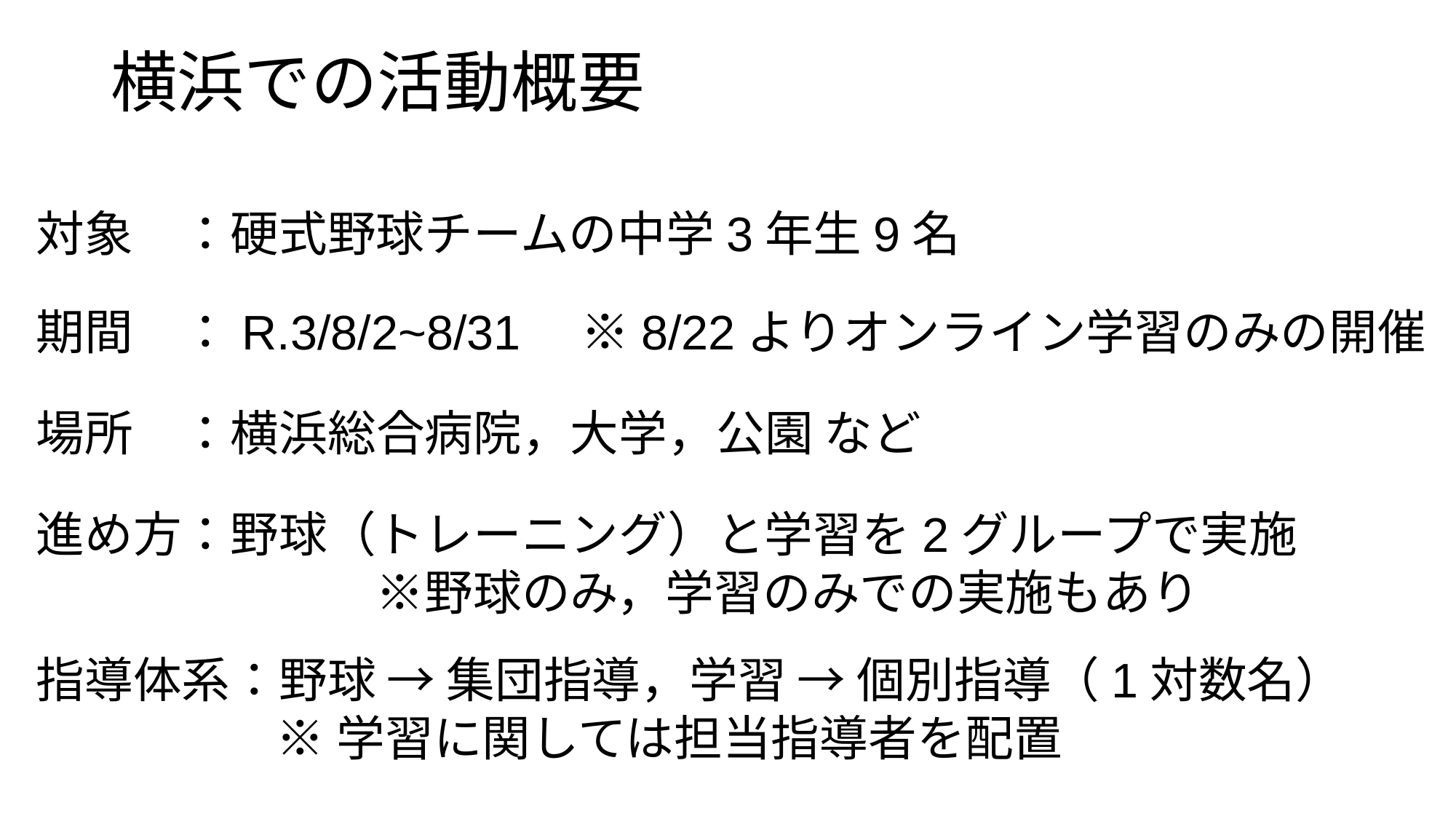

横浜での活動概要
対象　：硬式野球チームの中学3年生9名
期間　：R.3/8/2~8/31　※8/22よりオンライン学習のみの開催
進め方：野球（トレーニング）と学習を2グループで実施
　　　　　　　※野球のみ，学習のみでの実施もあり
指導体系：野球 → 集団指導，学習 → 個別指導（1対数名）
                      ※学習に関しては担当指導者を配置
場所　：横浜総合病院，大学，公園 など
③